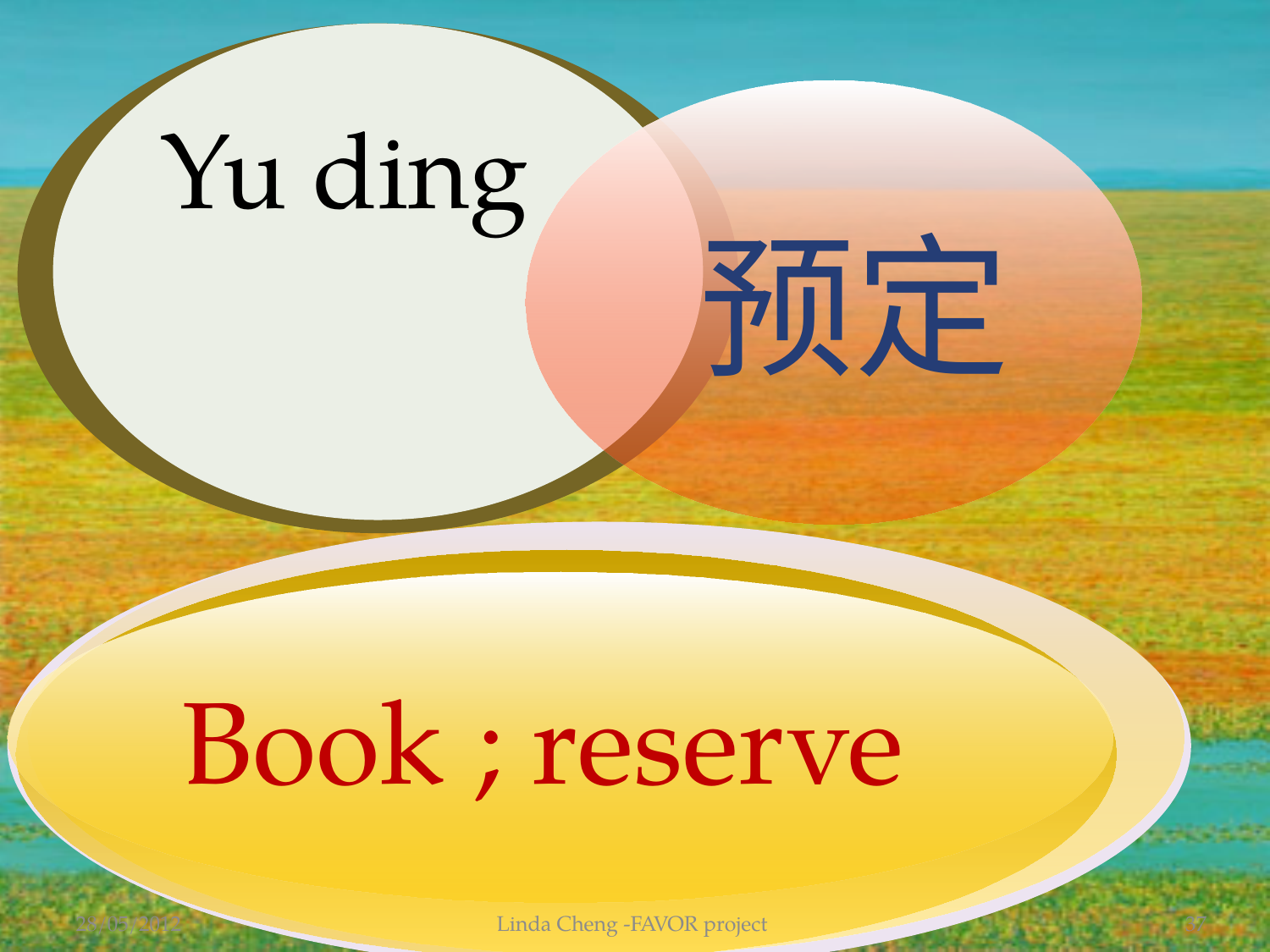

Yu ding
 预定

Book ; reserve
28/05/2012
Linda Cheng -FAVOR project
37